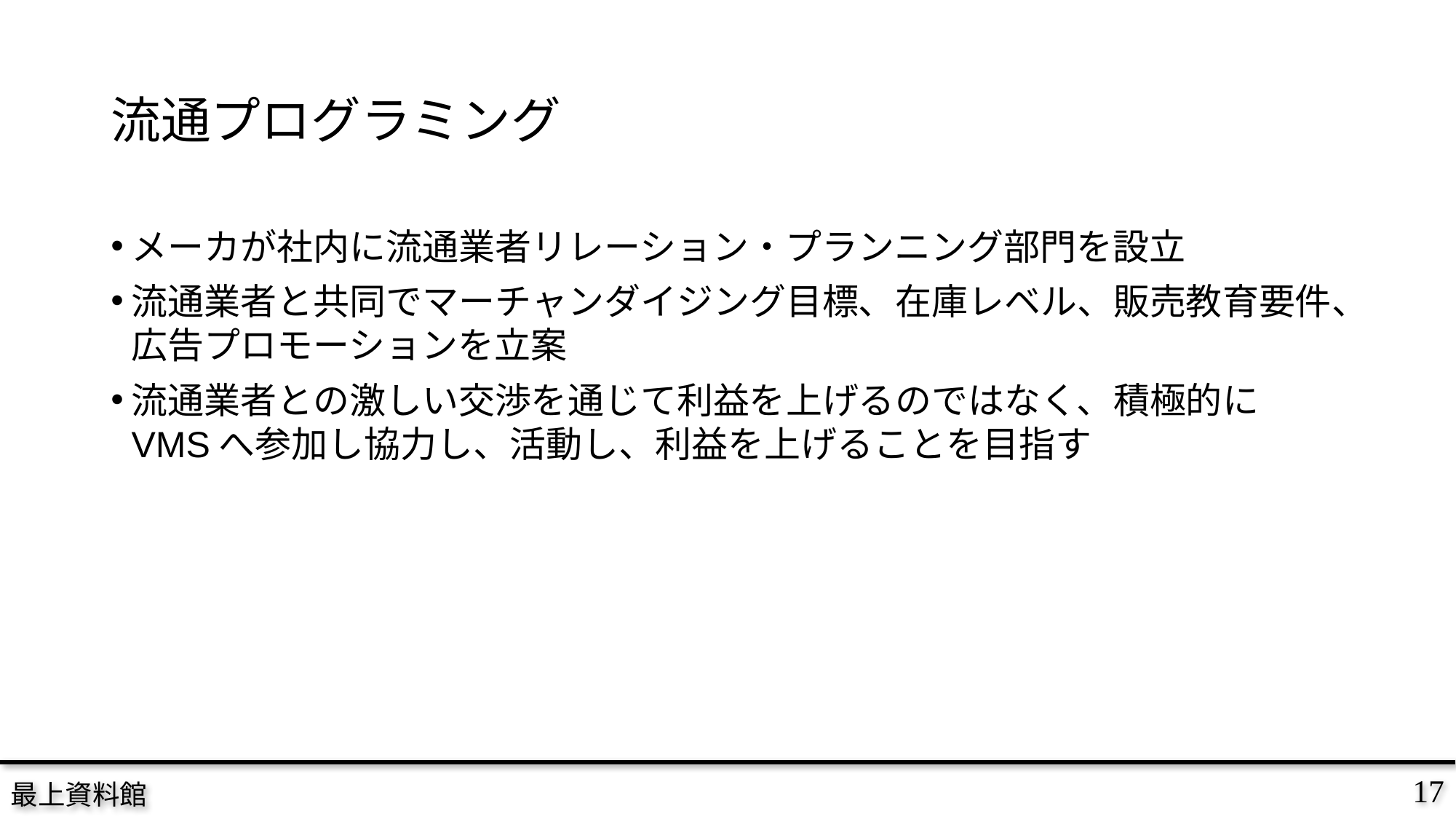

# 流通プログラミング
メーカが社内に流通業者リレーション・プランニング部門を設立
流通業者と共同でマーチャンダイジング目標、在庫レベル、販売教育要件、広告プロモーションを立案
流通業者との激しい交渉を通じて利益を上げるのではなく、積極的にVMSへ参加し協力し、活動し、利益を上げることを目指す